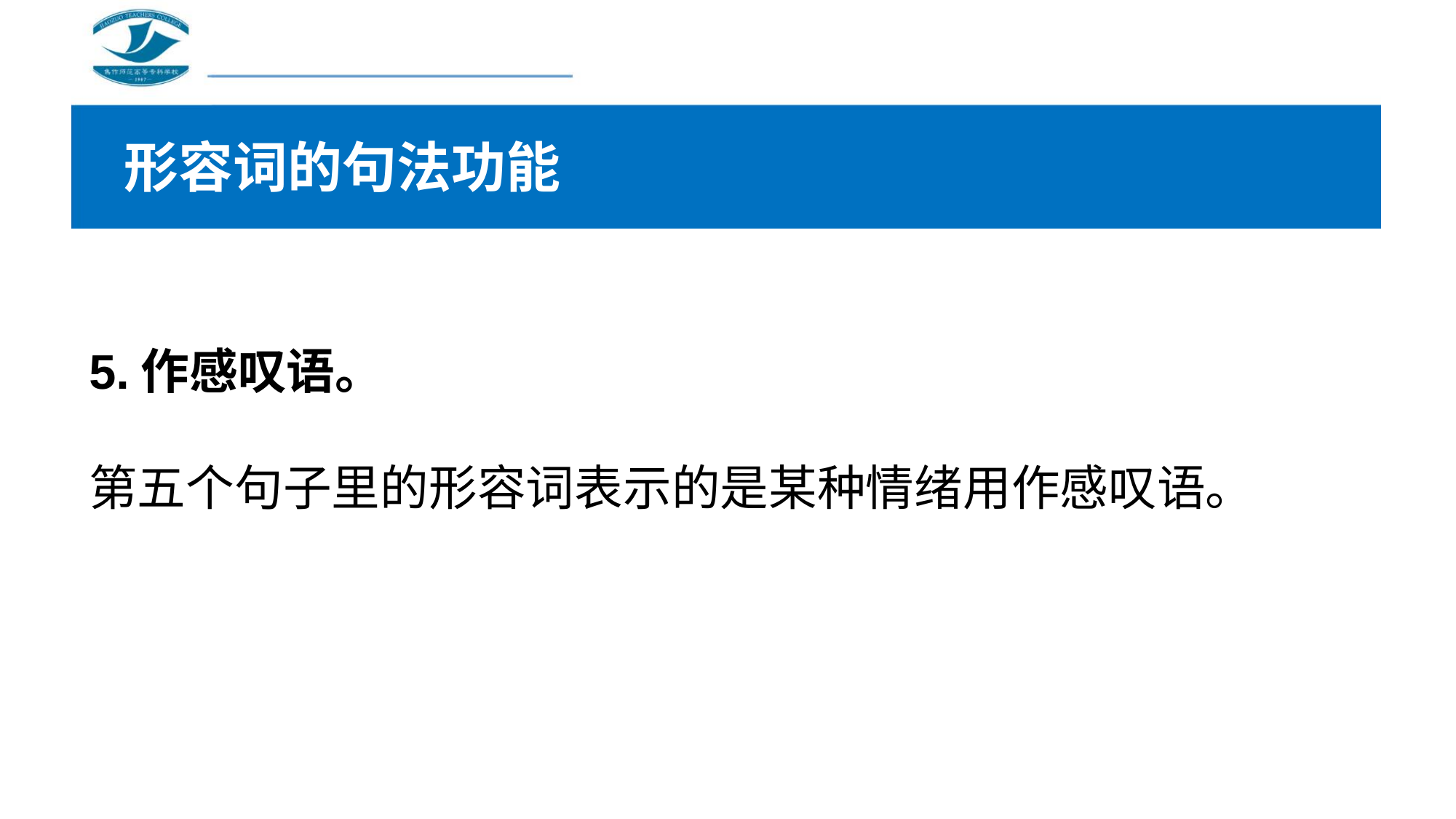

形容词的句法功能
5.作感叹语。
第五个句子里的形容词表示的是某种情绪用作感叹语。